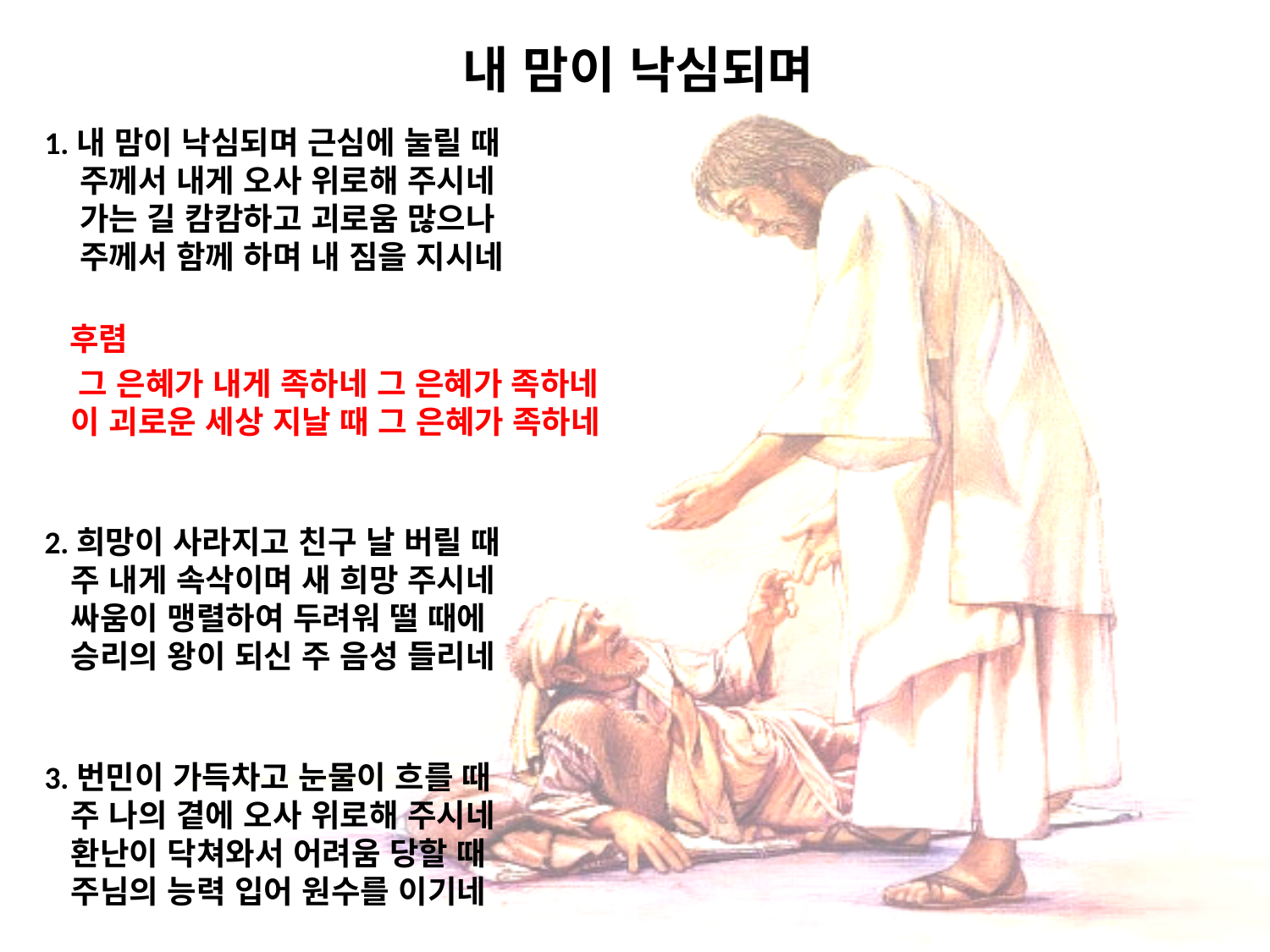

# 내 맘이 낙심되며
1.내 맘이 낙심되며 근심에 눌릴 때
    주께서 내게 오사 위로해 주시네
    가는 길 캄캄하고 괴로움 많으나
    주께서 함께 하며 내 짐을 지시네
  후렴
   그 은혜가 내게 족하네 그 은혜가 족하네
   이 괴로운 세상 지날 때 그 은혜가 족하네
2.희망이 사라지고 친구 날 버릴 때
   주 내게 속삭이며 새 희망 주시네
   싸움이 맹렬하여 두려워 떨 때에
   승리의 왕이 되신 주 음성 들리네
3.번민이 가득차고 눈물이 흐를 때
   주 나의 곁에 오사 위로해 주시네
   환난이 닥쳐와서 어려움 당할 때
   주님의 능력 입어 원수를 이기네